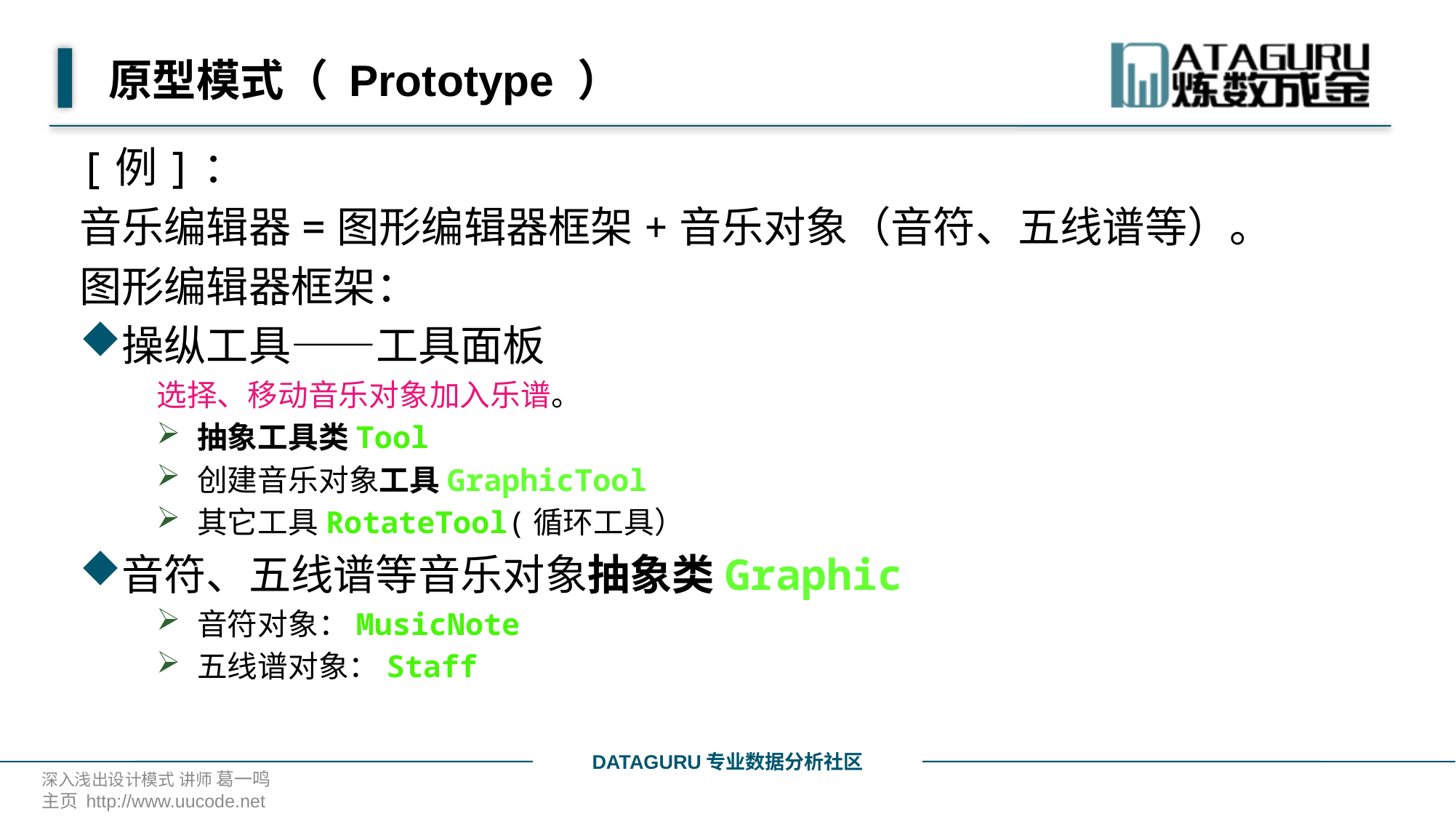

# 原型模式（ Prototype ）
[例]：
音乐编辑器=图形编辑器框架+音乐对象（音符、五线谱等）。
图形编辑器框架：
操纵工具——工具面板
选择、移动音乐对象加入乐谱。
抽象工具类Tool
创建音乐对象工具GraphicTool
其它工具RotateTool(循环工具）
音符、五线谱等音乐对象抽象类Graphic
音符对象：MusicNote
五线谱对象：Staff